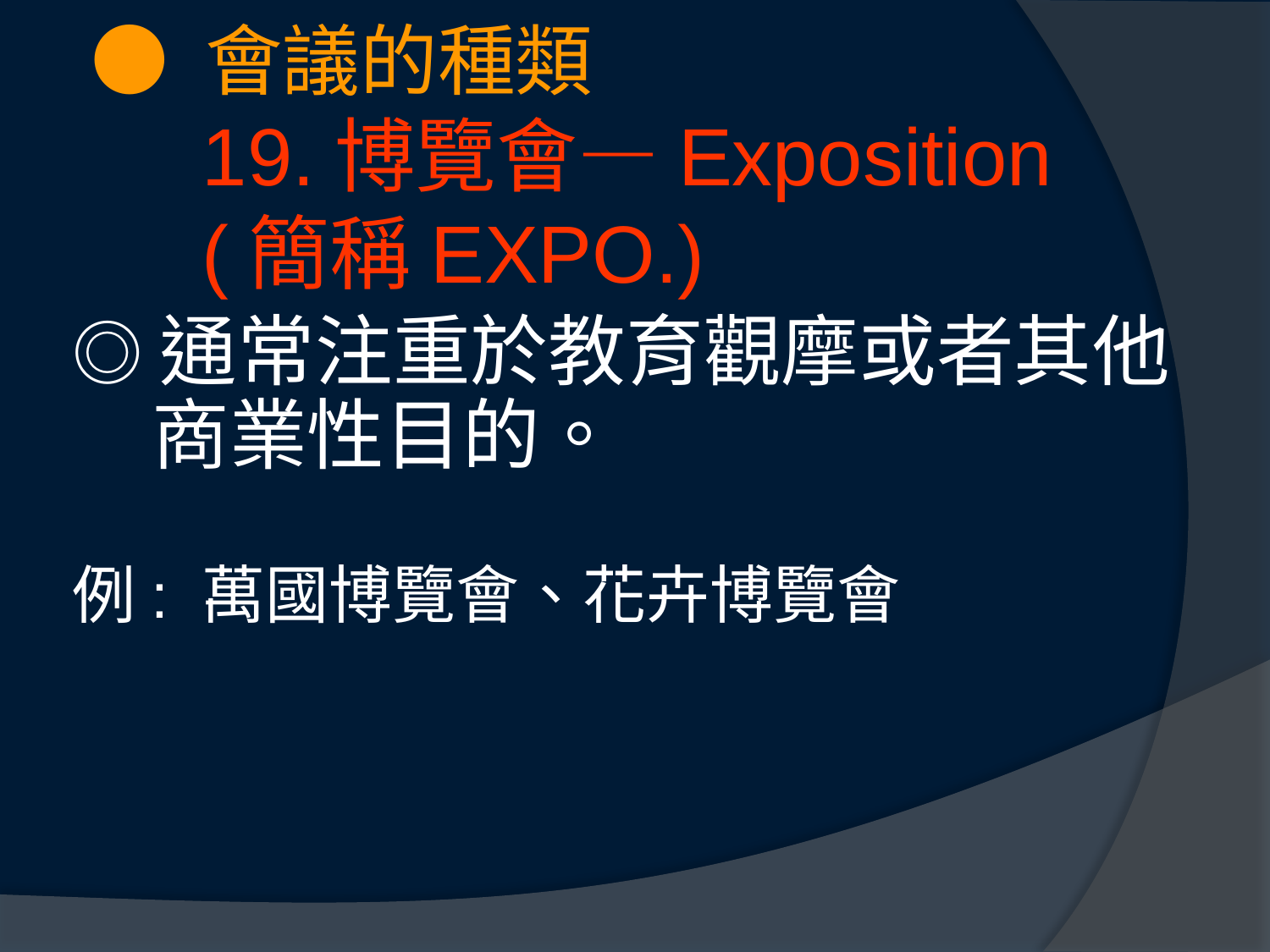

# ● 會議的種類 19.博覽會—Exposition (簡稱EXPO.)
◎通常注重於教育觀摩或者其他商業性目的。

例: 萬國博覽會、花卉博覽會